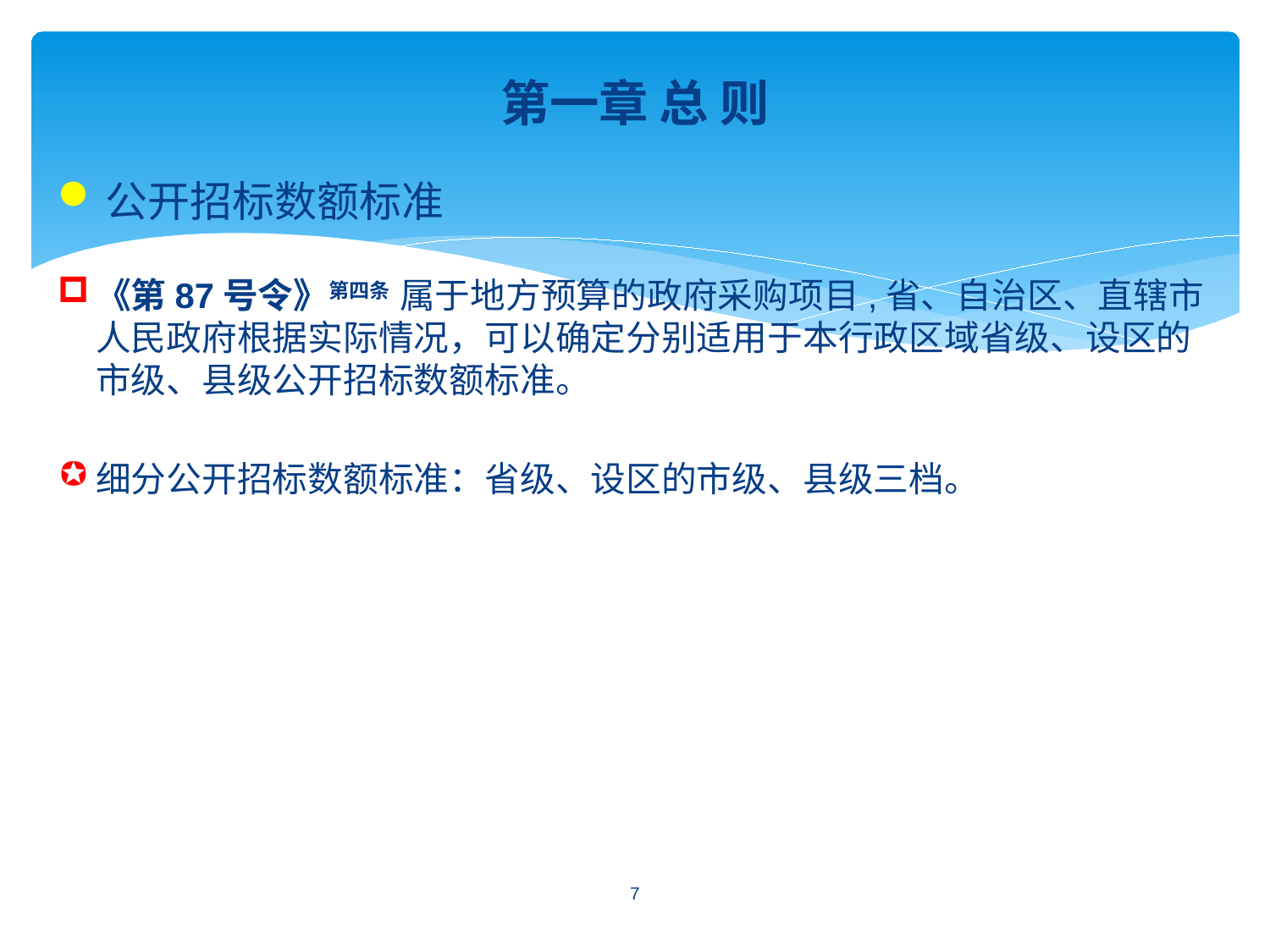

第一章 总 则
公开招标数额标准
《第87号令》第四条  属于地方预算的政府采购项目,省、自治区、直辖市人民政府根据实际情况，可以确定分别适用于本行政区域省级、设区的市级、县级公开招标数额标准。

细分公开招标数额标准：省级、设区的市级、县级三档。

7